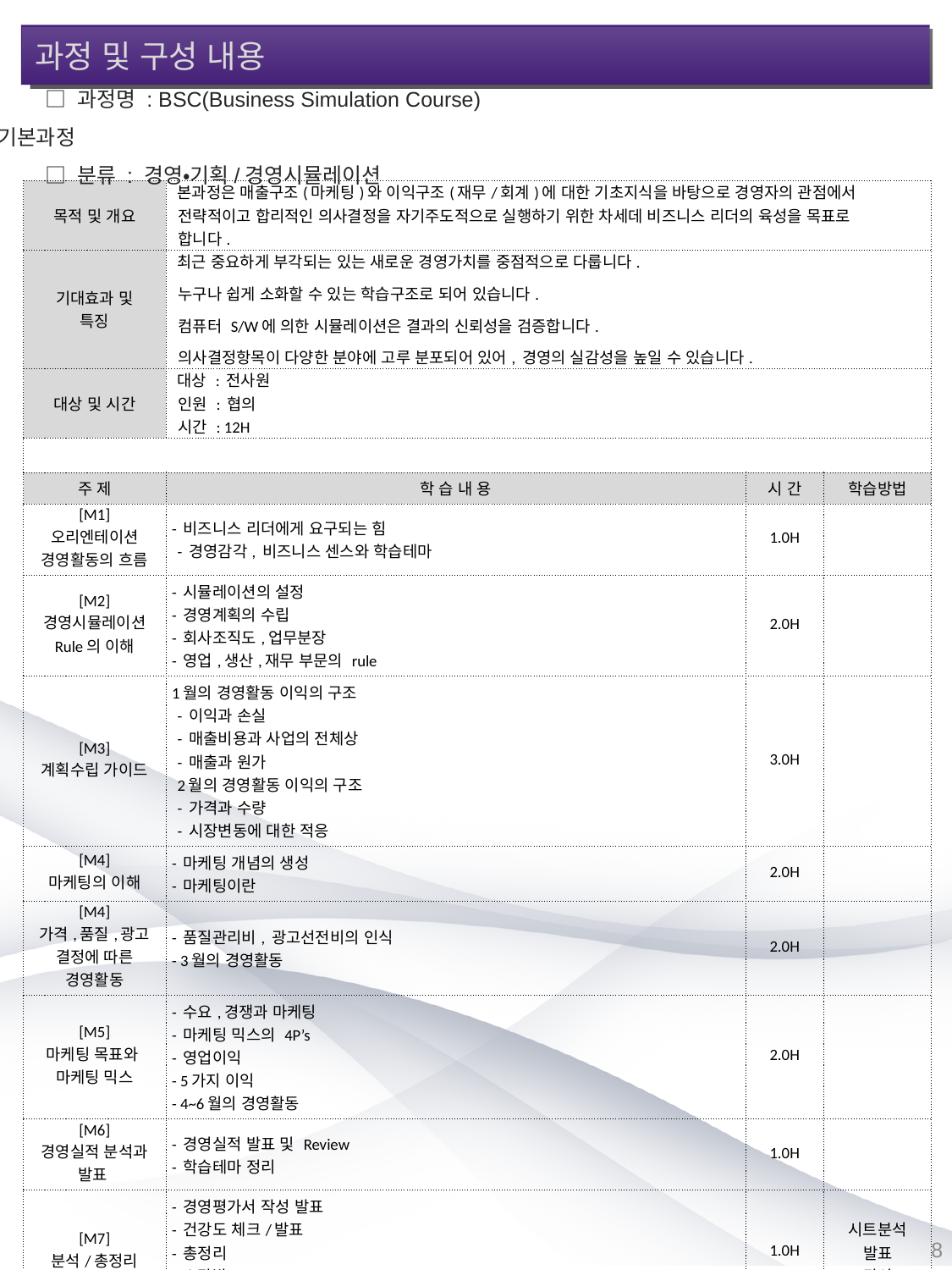

과정 및 구성 내용
□ 과정명 : BSC(Business Simulation Course)기본과정
□ 분류 : 경영•기획/경영시뮬레이션
| 목적 및 개요 | 본과정은 매출구조(마케팅)와 이익구조(재무/회계)에 대한 기초지식을 바탕으로 경영자의 관점에서 전략적이고 합리적인 의사결정을 자기주도적으로 실행하기 위한 차세데 비즈니스 리더의 육성을 목표로 합니다. |  |  |
| --- | --- | --- | --- |
| 기대효과 및 특징 | 최근 중요하게 부각되는 있는 새로운 경영가치를 중점적으로 다룹니다. 누구나 쉽게 소화할 수 있는 학습구조로 되어 있습니다. 컴퓨터 S/W에 의한 시뮬레이션은 결과의 신뢰성을 검증합니다. 의사결정항목이 다양한 분야에 고루 분포되어 있어, 경영의 실감성을 높일 수 있습니다. |  |  |
| 대상 및 시간 | 대상 : 전사원 인원 : 협의 시간 : 12H |  |  |
|  |  |  |  |
| 주 제 | 학 습 내 용 | 시 간 | 학습방법 |
| [M1] 오리엔테이션 경영활동의 흐름 | - 비즈니스 리더에게 요구되는 힘 - 경영감각, 비즈니스 센스와 학습테마 | 1.0H |  |
| [M2] 경영시뮬레이션 Rule의 이해 | - 시뮬레이션의 설정 - 경영계획의 수립 - 회사조직도,업무분장 - 영업,생산,재무 부문의 rule | 2.0H |  |
| [M3] 계획수립 가이드 | 1월의 경영활동 이익의 구조 - 이익과 손실 - 매출비용과 사업의 전체상 - 매출과 원가 2월의 경영활동 이익의 구조 - 가격과 수량 - 시장변동에 대한 적응 | 3.0H |  |
| [M4] 마케팅의 이해 | - 마케팅 개념의 생성 - 마케팅이란 | 2.0H |  |
| [M4] 가격,품질,광고 결정에 따른 경영활동 | - 품질관리비, 광고선전비의 인식 - 3월의 경영활동 | 2.0H |  |
| [M5] 마케팅 목표와 마케팅 믹스 | - 수요,경쟁과 마케팅 - 마케팅 믹스의 4P’s - 영업이익 - 5가지 이익 - 4~6월의 경영활동 | 2.0H |  |
| [M6] 경영실적 분석과 발표 | - 경영실적 발표 및 Review - 학습테마 정리 | 1.0H |  |
| [M7] 분석/총정리 | - 경영평가서 작성 발표 - 건강도 체크/발표 - 총정리 - 소감발표 - 기업건강도 체크와 확인 | 1.0H | 시트분석 발표 강의 |
8